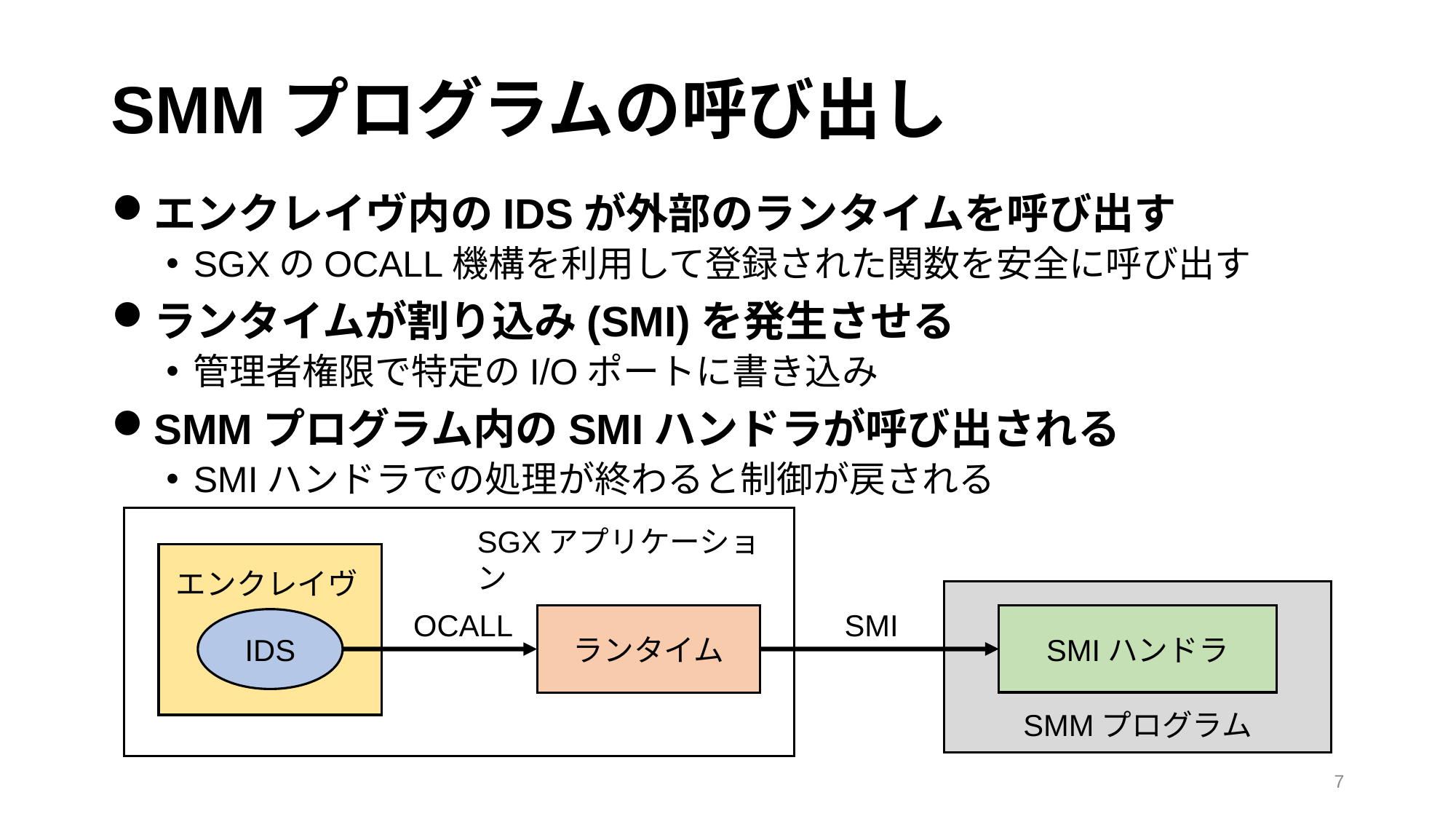

# SMMプログラムの呼び出し
エンクレイヴ内のIDSが外部のランタイムを呼び出す
SGXのOCALL機構を利用して登録された関数を安全に呼び出す
ランタイムが割り込み(SMI)を発生させる
管理者権限で特定のI/Oポートに書き込み
SMMプログラム内のSMIハンドラが呼び出される
SMIハンドラでの処理が終わると制御が戻される

SGXアプリケーション

エンクレイヴ

OCALL
SMI
ランタイム
SMIハンドラ
IDS
SMMプログラム
7